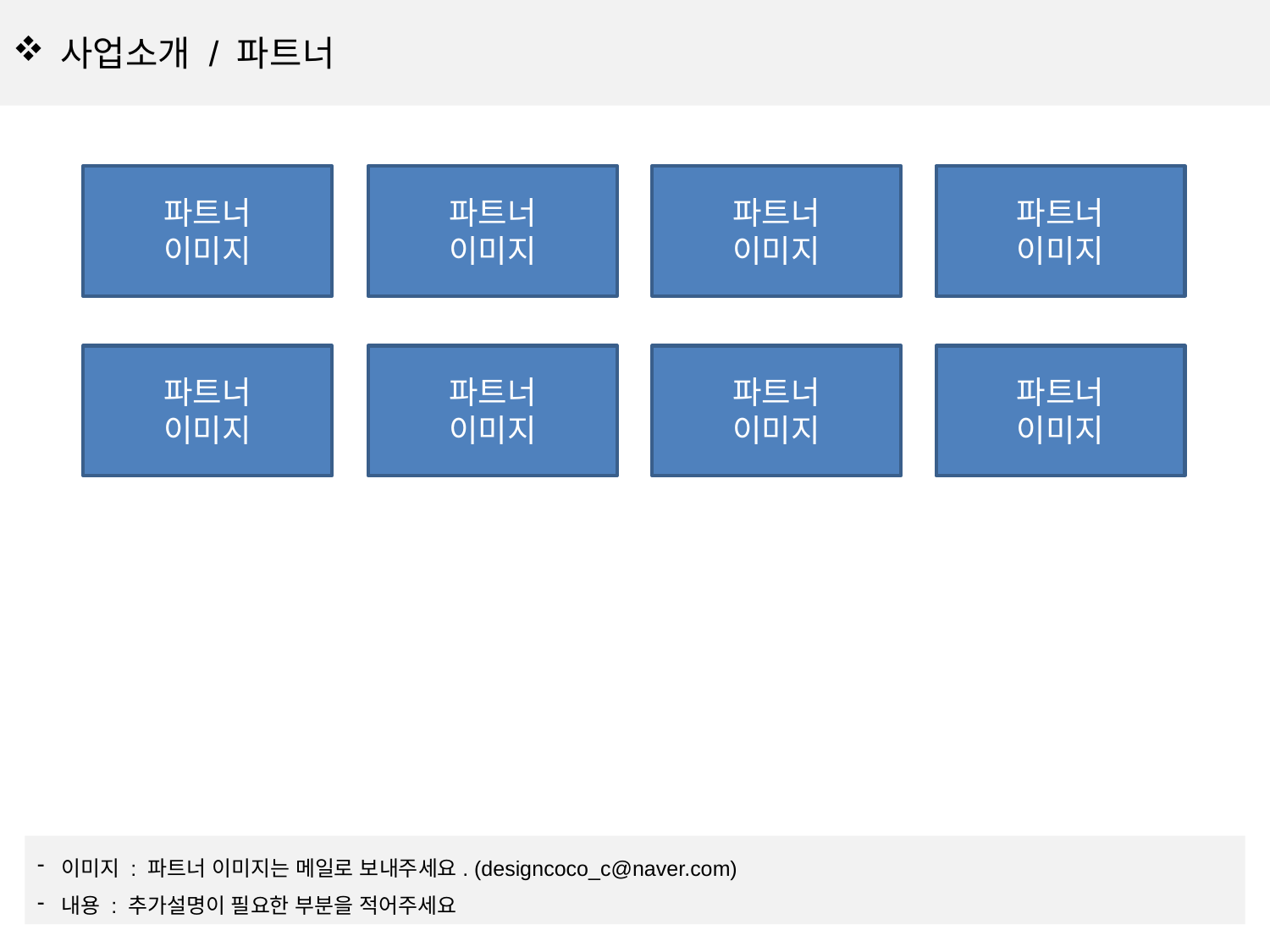

사업소개 / 파트너
파트너
이미지
파트너
이미지
파트너
이미지
파트너
이미지
파트너
이미지
파트너
이미지
파트너
이미지
파트너
이미지
이미지 : 파트너 이미지는 메일로 보내주세요. (designcoco_c@naver.com)
내용 : 추가설명이 필요한 부분을 적어주세요